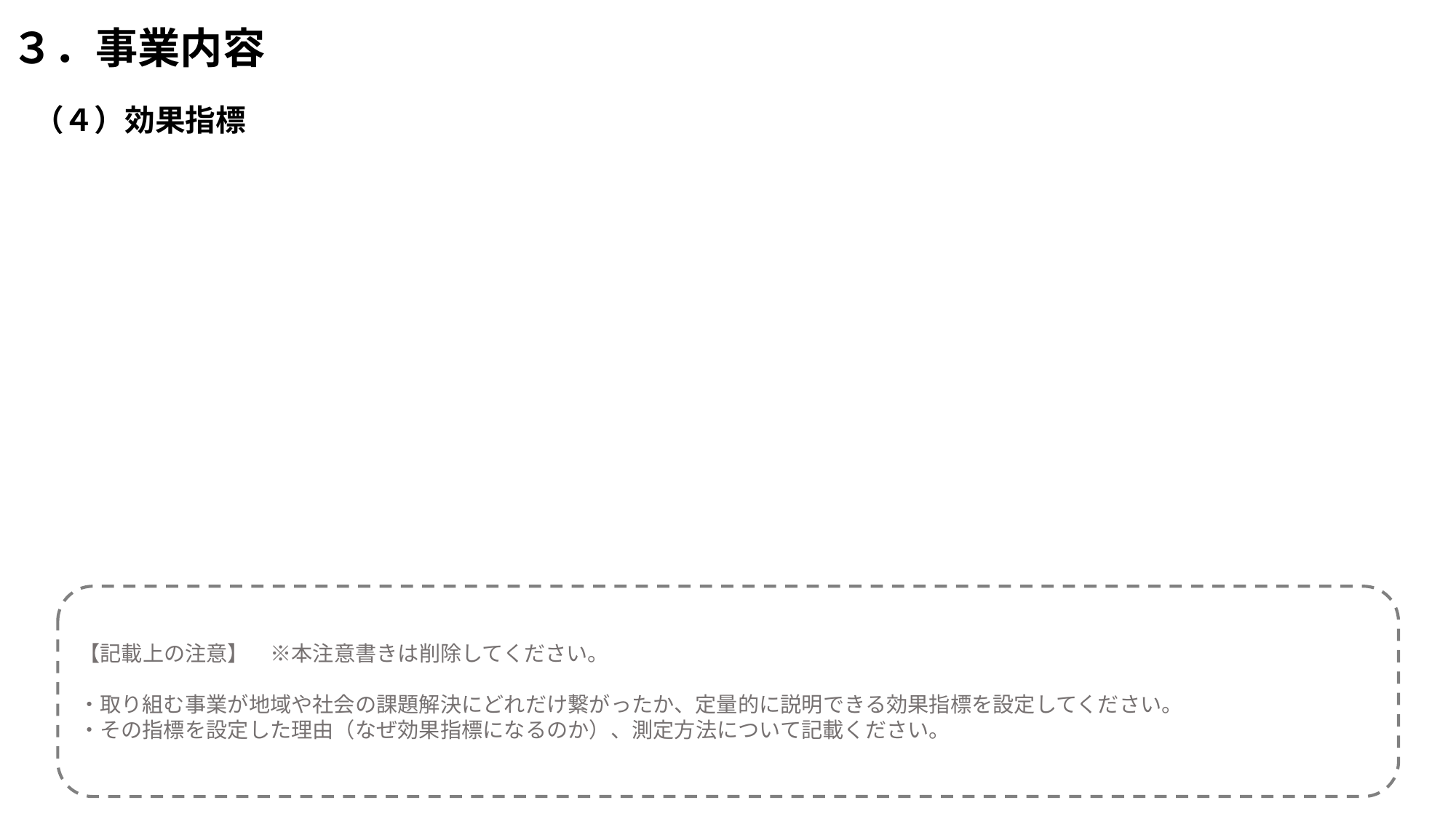

# ３．事業内容
（４）効果指標

【記載上の注意】　※本注意書きは削除してください。

・取り組む事業が地域や社会の課題解決にどれだけ繋がったか、定量的に説明できる効果指標を設定してください。
・その指標を設定した理由（なぜ効果指標になるのか）、測定方法について記載ください。